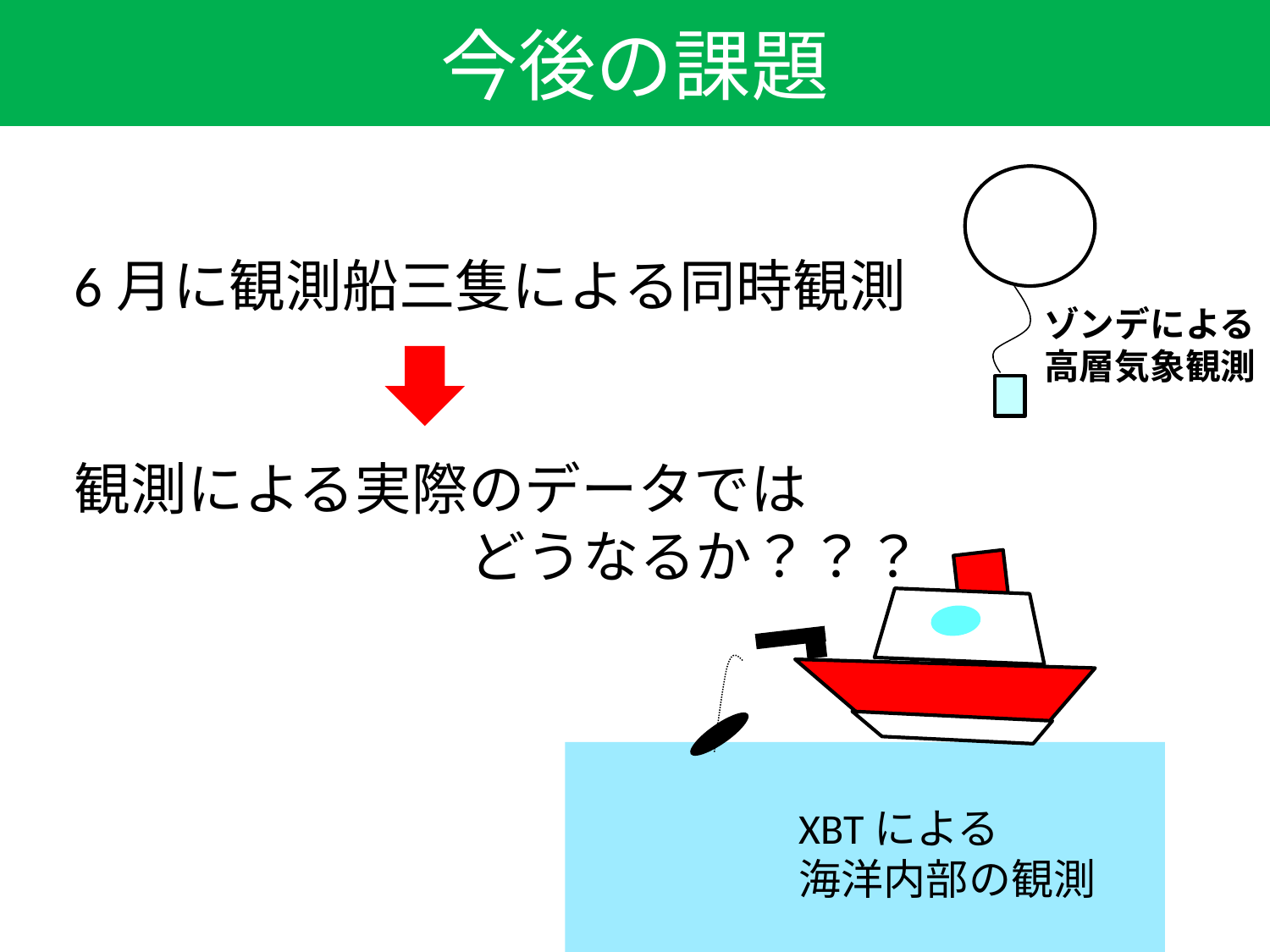

# 今後の課題

6月に観測船三隻による同時観測

観測による実際のデータでは
　　　　　　　どうなるか？？？

ゾンデによる
高層気象観測

XBTによる
海洋内部の観測